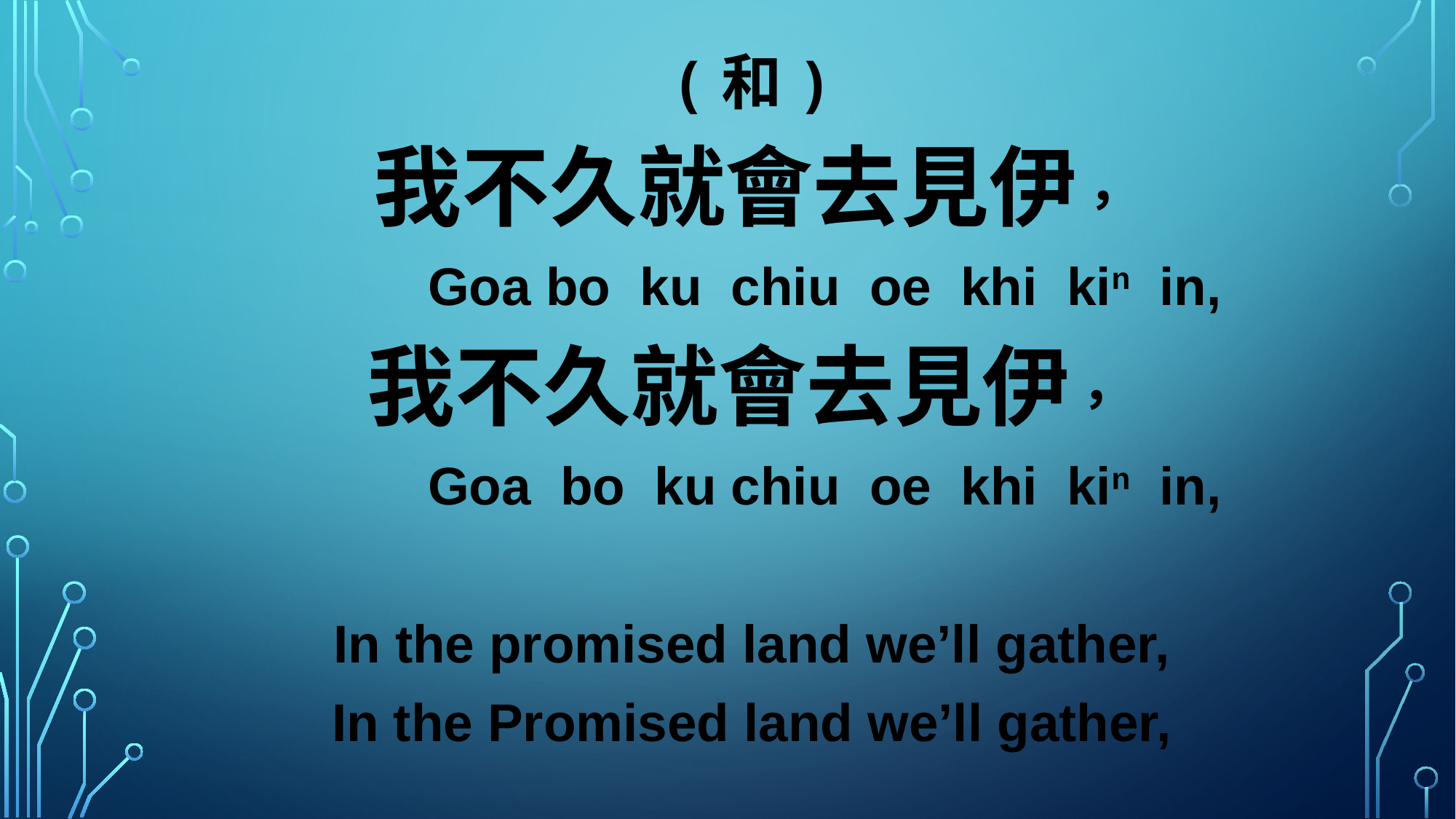

(和)
我不久就會去見伊，
                Goa bo  ku  chiu  oe  khi  kin  in,
我不久就會去見伊，
                Goa  bo  ku chiu  oe  khi  kin  in,

In the promised land we’ll gather,
In the Promised land we’ll gather,